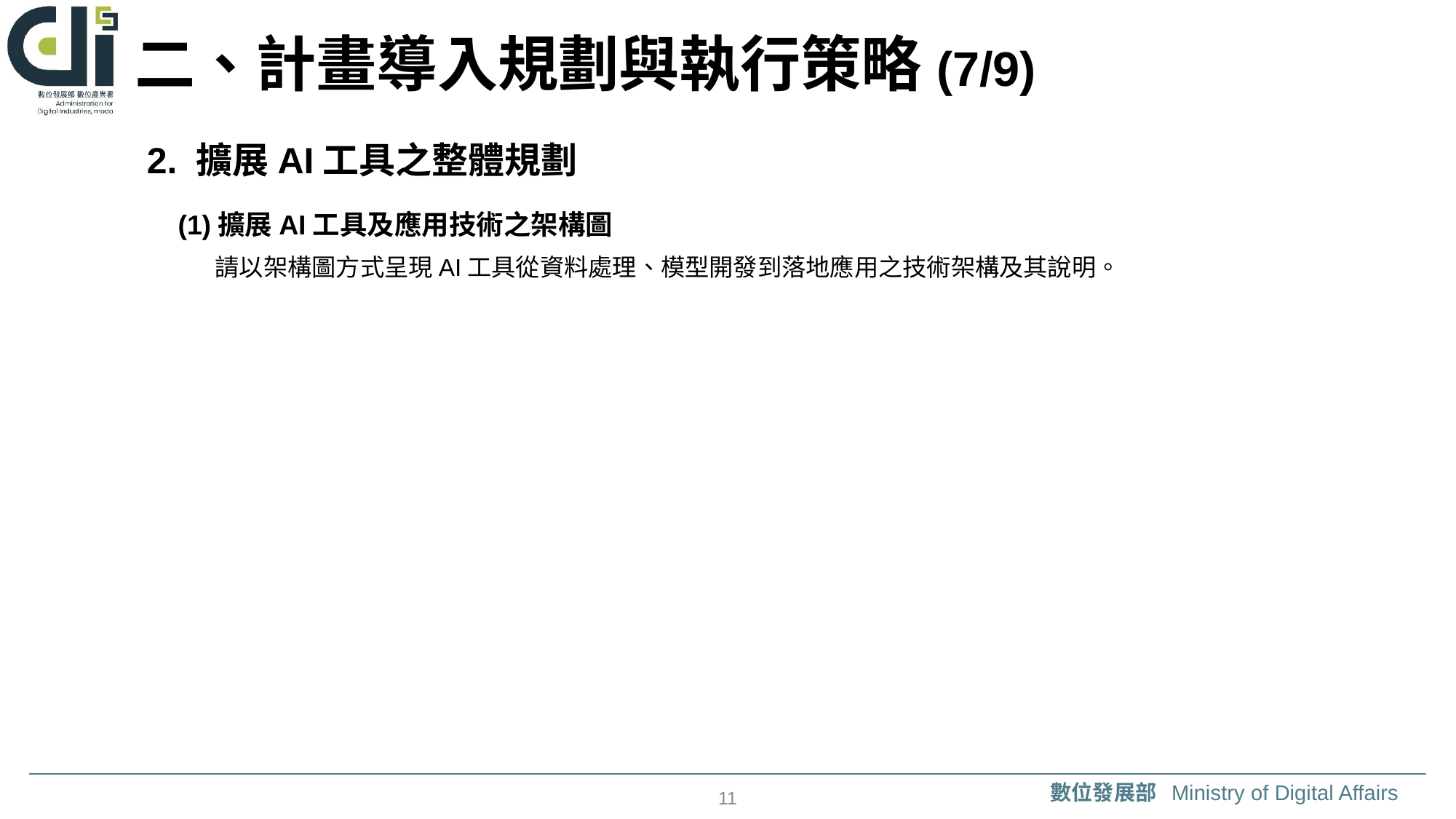

# 二、計畫導入規劃與執行策略(7/9)
 2. 擴展AI工具之整體規劃
(1)擴展AI工具及應用技術之架構圖
請以架構圖方式呈現AI工具從資料處理、模型開發到落地應用之技術架構及其說明。
11